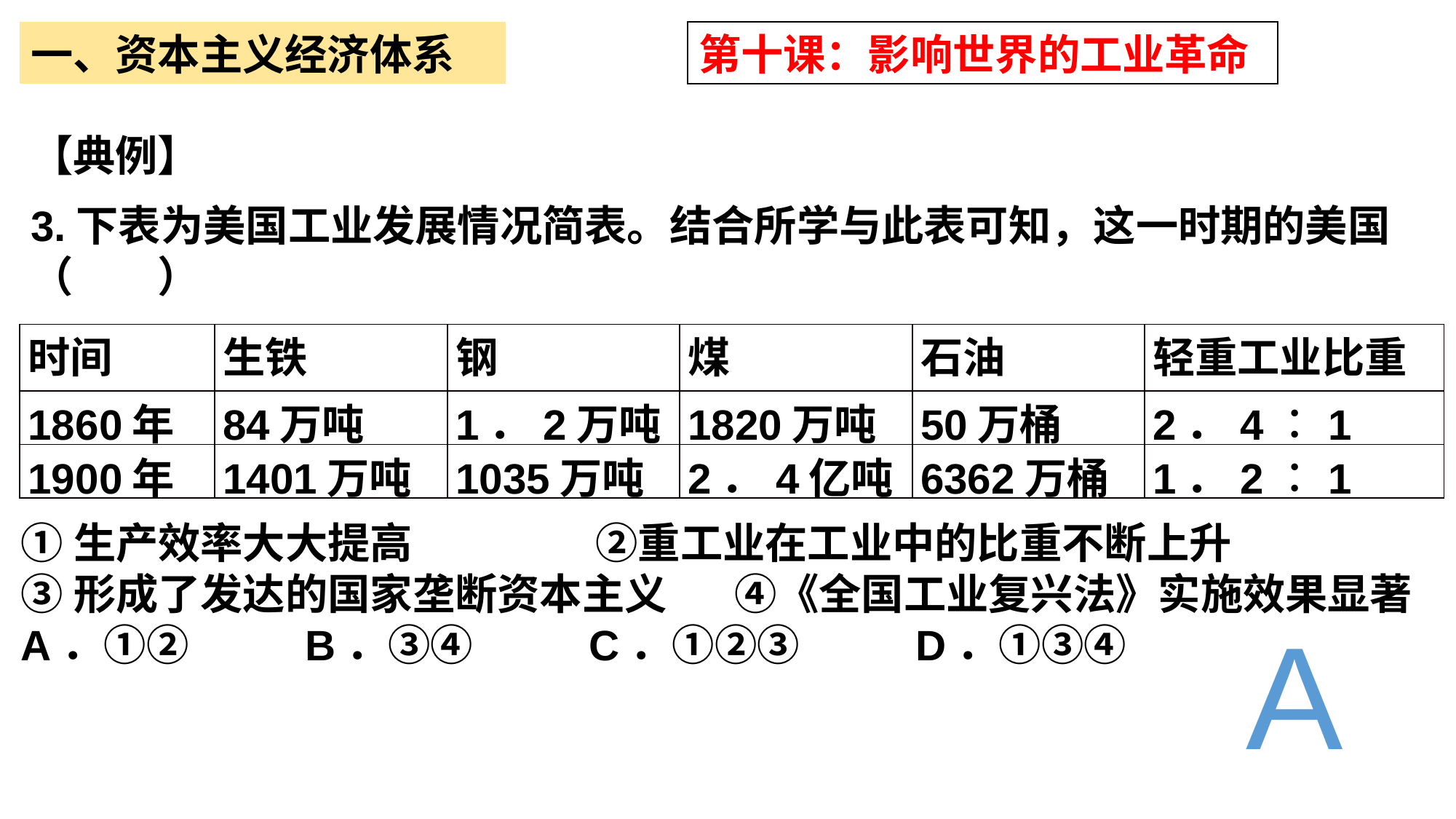

一、资本主义经济体系
第十课：影响世界的工业革命
【典例】
3.下表为美国工业发展情况简表。结合所学与此表可知，这一时期的美国（　　）
| 时间 | 生铁 | 钢 | 煤 | 石油 | 轻重工业比重 |
| --- | --- | --- | --- | --- | --- |
| 1860年 | 84万吨 | 1．2万吨 | 1820万吨 | 50万桶 | 2．4︰1 |
| 1900年 | 1401万吨 | 1035万吨 | 2．4亿吨 | 6362万桶 | 1．2︰1 |
①生产效率大大提高                   ②重工业在工业中的比重不断上升
③形成了发达的国家垄断资本主义       ④《全国工业复兴法》实施效果显著
A．①②           B．③④           C．①②③           D．①③④
A